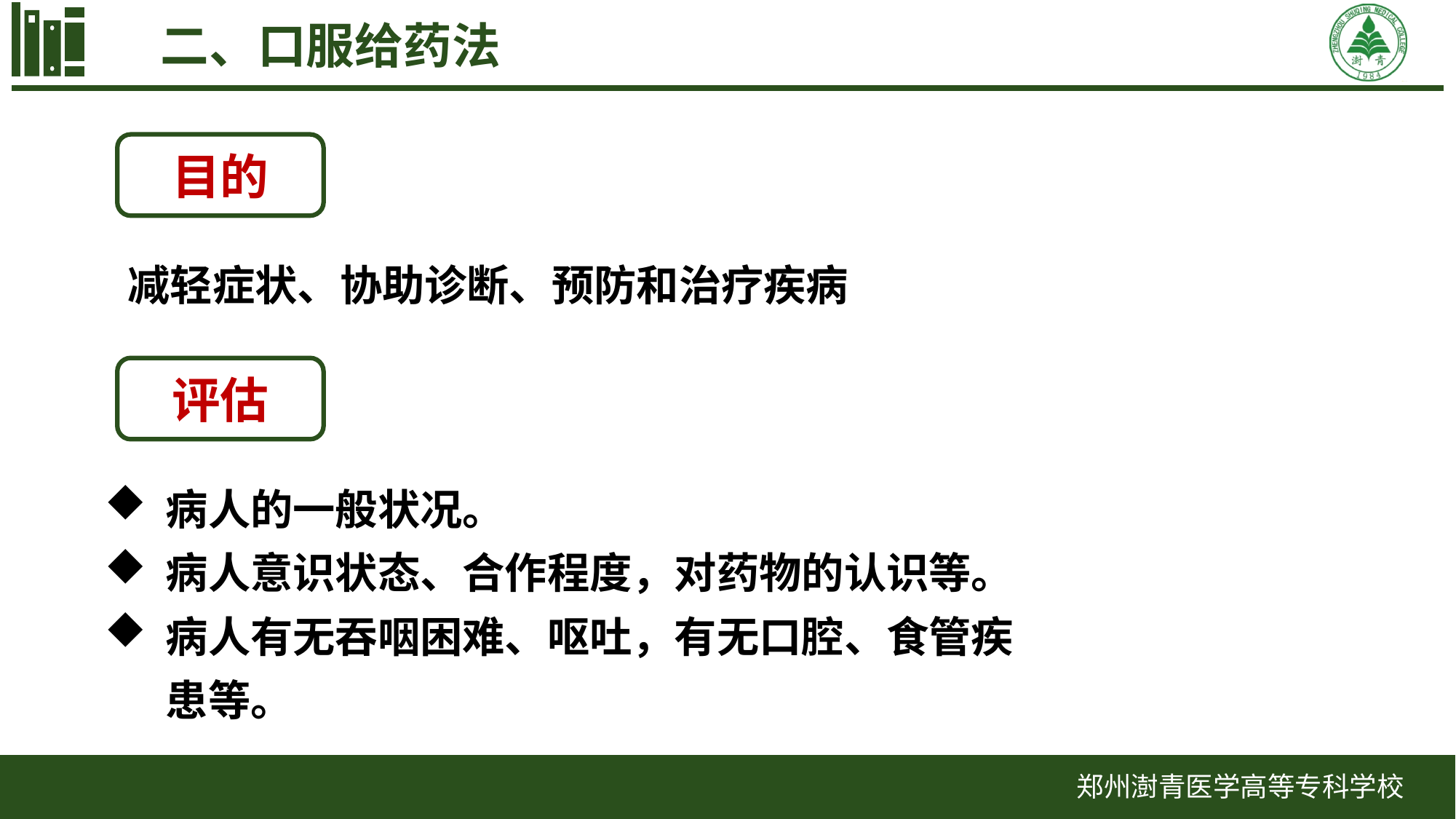

二、口服给药法
目的
减轻症状、协助诊断、预防和治疗疾病
评估
病人的一般状况。
病人意识状态、合作程度，对药物的认识等。
病人有无吞咽困难、呕吐，有无口腔、食管疾患等。
郑州澍青医学高等专科学校